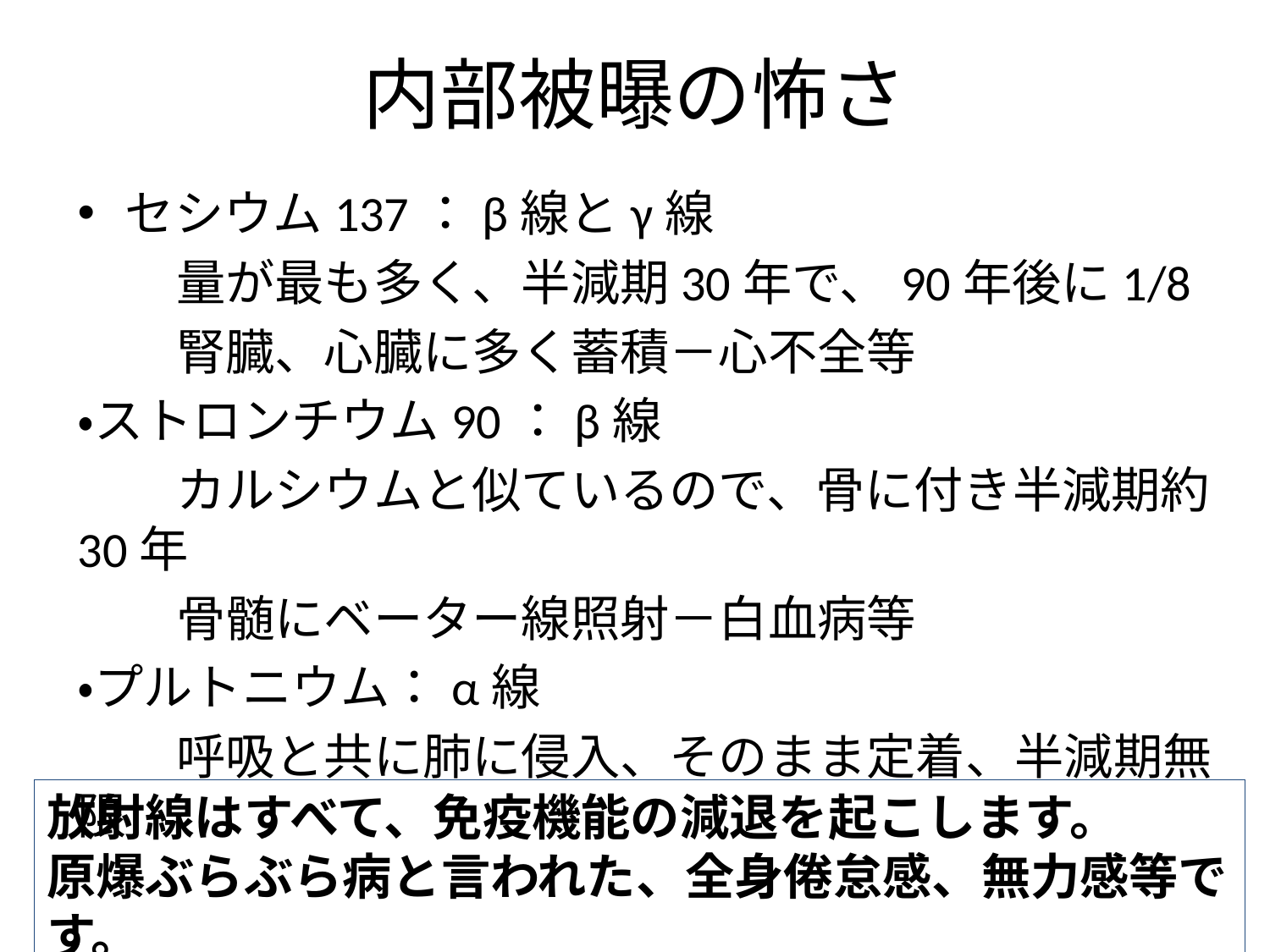

# 内部被曝の怖さ
セシウム137：β線とγ線
　　量が最も多く、半減期30年で、90年後に1/8
　　腎臓、心臓に多く蓄積－心不全等
・ストロンチウム90：β線
　　カルシウムと似ているので、骨に付き半減期約30年
　　骨髄にベーター線照射－白血病等
・プルトニウム：α線
　　呼吸と共に肺に侵入、そのまま定着、半減期無限
放射線はすべて、免疫機能の減退を起こします。
原爆ぶらぶら病と言われた、全身倦怠感、無力感等です。